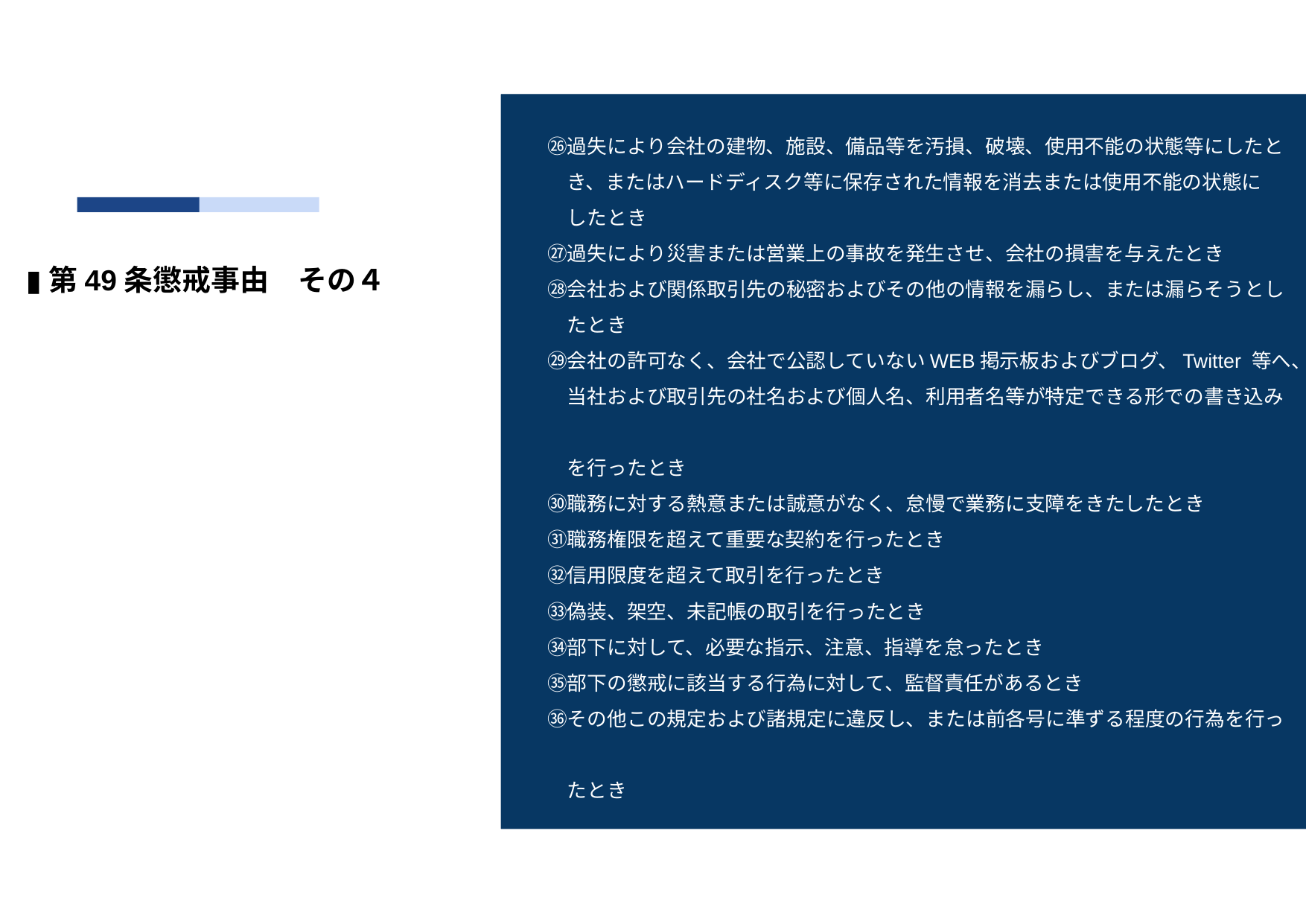

㉖過失により会社の建物、施設、備品等を汚損、破壊、使用不能の状態等にしたと
　き、またはハードディスク等に保存された情報を消去または使用不能の状態に
　したとき
㉗過失により災害または営業上の事故を発生させ、会社の損害を与えたとき
㉘会社および関係取引先の秘密およびその他の情報を漏らし、または漏らそうとし
　たとき
㉙会社の許可なく、会社で公認していないWEB掲示板およびブログ、Twitter 等へ、
　当社および取引先の社名および個人名、利用者名等が特定できる形での書き込み
　を行ったとき
㉚職務に対する熱意または誠意がなく、怠慢で業務に支障をきたしたとき
㉛職務権限を超えて重要な契約を行ったとき
㉜信用限度を超えて取引を行ったとき
㉝偽装、架空、未記帳の取引を行ったとき
㉞部下に対して、必要な指示、注意、指導を怠ったとき
㉟部下の懲戒に該当する行為に対して、監督責任があるとき
㊱その他この規定および諸規定に違反し、または前各号に準ずる程度の行為を行っ
　たとき

▮第49条懲戒事由　その４

50